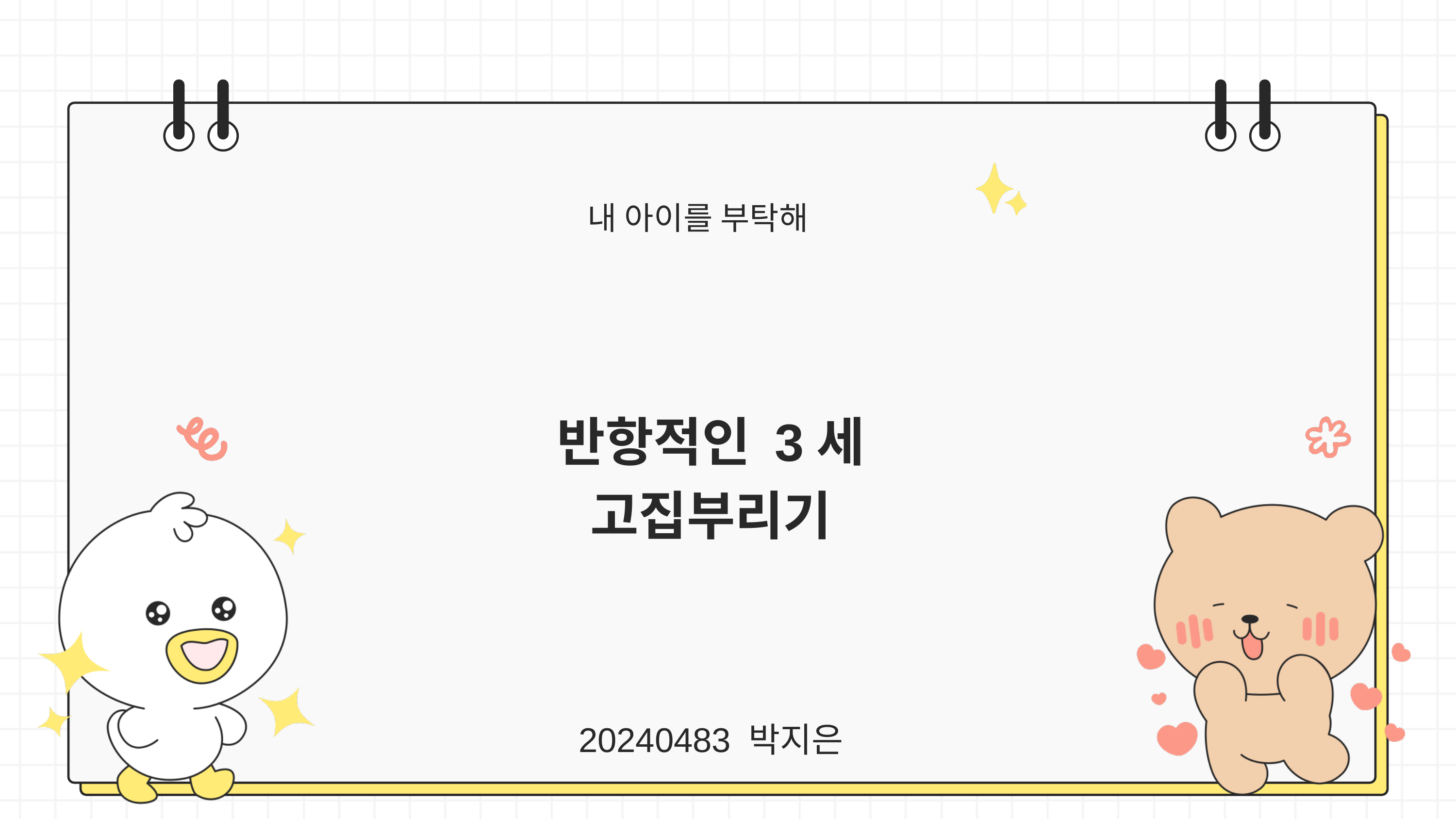

내 아이를 부탁해
반항적인 3세 고집부리기

20240483 박지은